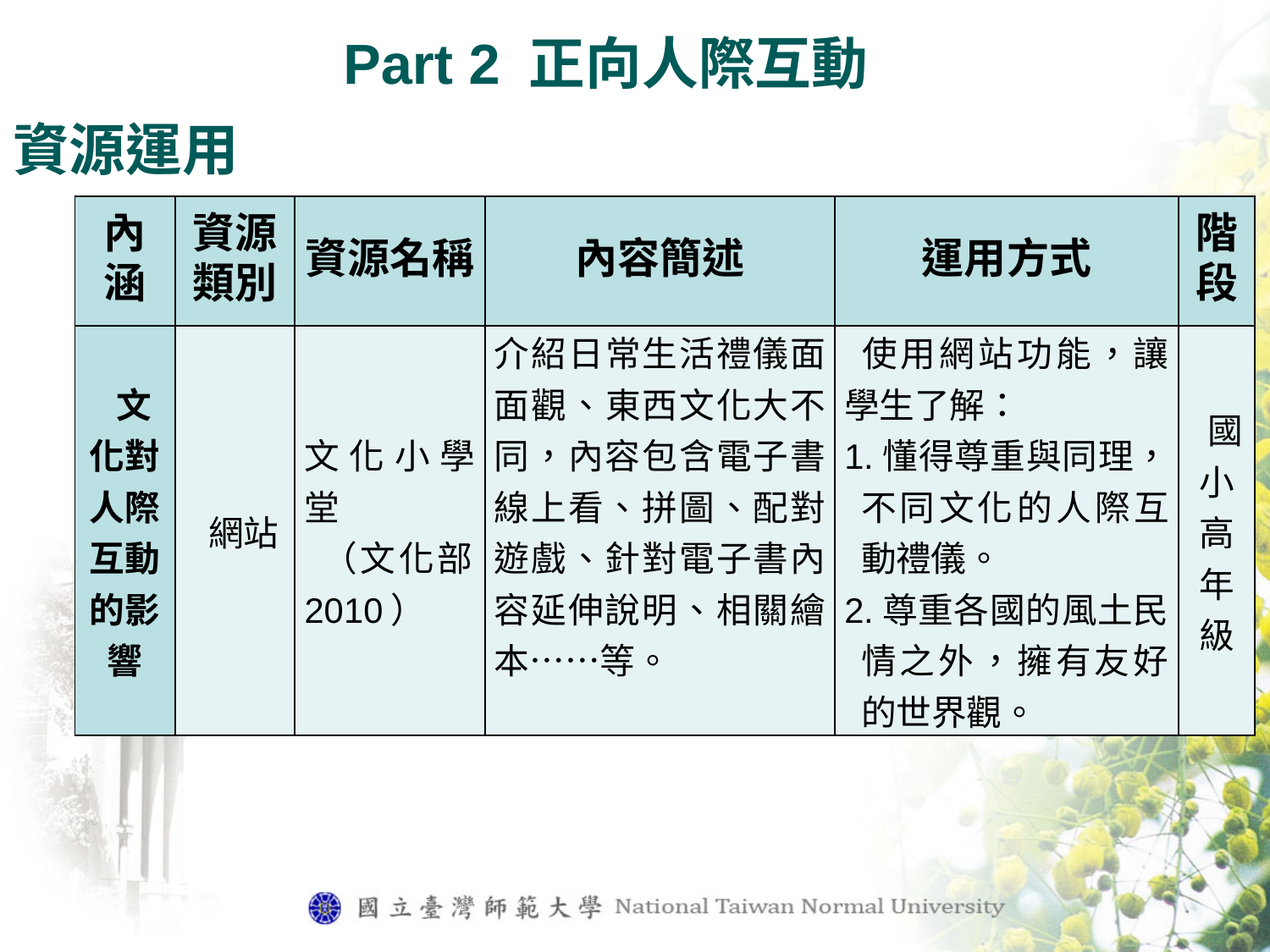

Part 2 正向人際互動
資源運用
| 內涵 | 資源類別 | 資源名稱 | 內容簡述 | 運用方式 | 階段 |
| --- | --- | --- | --- | --- | --- |
| 文化對人際互動的影響 | 網站 | 文化小學堂 （文化部，2010） | 介紹日常生活禮儀面面觀、東西文化大不同，內容包含電子書線上看、拼圖、配對遊戲、針對電子書內容延伸說明、相關繪本……等。 | 使用網站功能，讓學生了解： 1.懂得尊重與同理，不同文化的人際互動禮儀。 2.尊重各國的風土民情之外，擁有友好的世界觀。 | 國小高年級 |